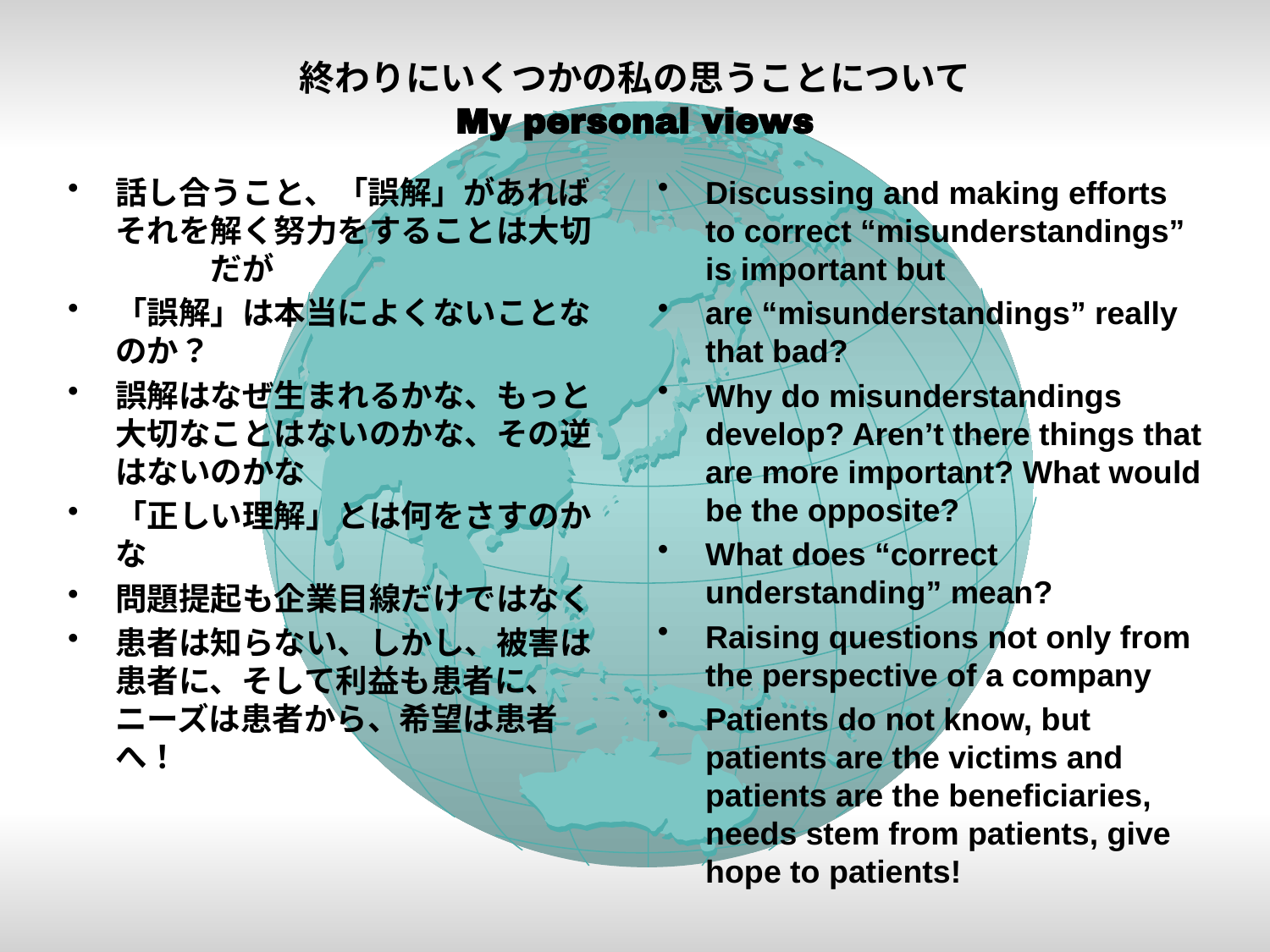

# 終わりにいくつかの私の思うことについて My personal views
話し合うこと、「誤解」があればそれを解く努力をすることは大切　　　だが
「誤解」は本当によくないことなのか？
誤解はなぜ生まれるかな、もっと大切なことはないのかな、その逆はないのかな
「正しい理解」とは何をさすのかな
問題提起も企業目線だけではなく
患者は知らない、しかし、被害は患者に、そして利益も患者に、ニーズは患者から、希望は患者へ！

Discussing and making efforts to correct “misunderstandings” is important but
are “misunderstandings” really that bad?
Why do misunderstandings develop? Aren’t there things that are more important? What would be the opposite?
What does “correct understanding” mean?
Raising questions not only from the perspective of a company
Patients do not know, but patients are the victims and patients are the beneficiaries, needs stem from patients, give hope to patients!